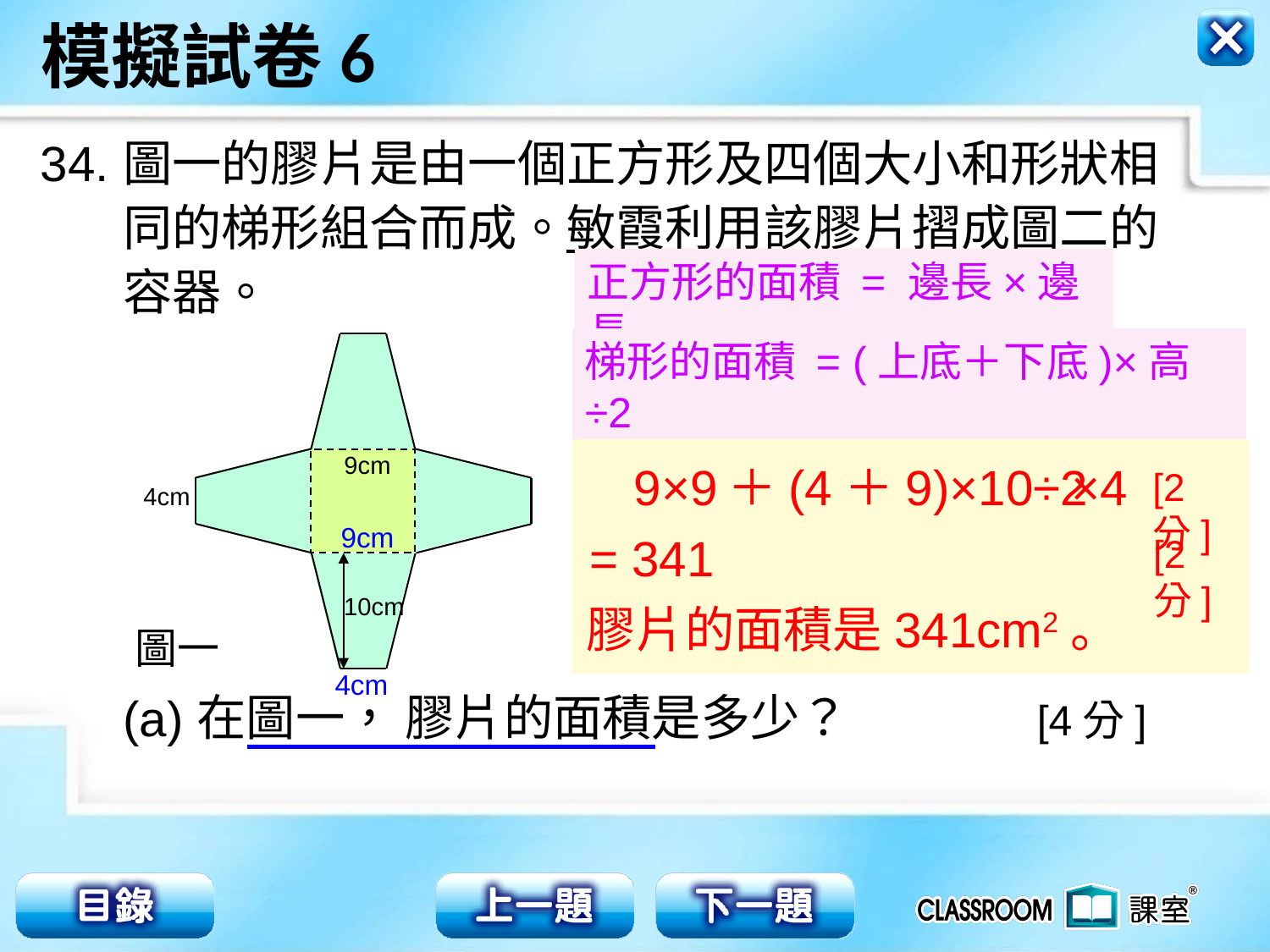

34.
圖一的膠片是由一個正方形及四個大小和形狀相
同的梯形組合而成。敏霞利用該膠片摺成圖二的
容器。
正方形的面積 = 邊長×邊長

9cm
4cm
10cm
梯形的面積 = (上底＋下底)×高÷2

9×9
＋(4＋9)×10÷2
×4
[2分]
9cm
= 341
[2分]

膠片的面積是341cm2。
圖一
圖二
4cm
(a)
在圖一， 膠片的面積是多少？                [4分]